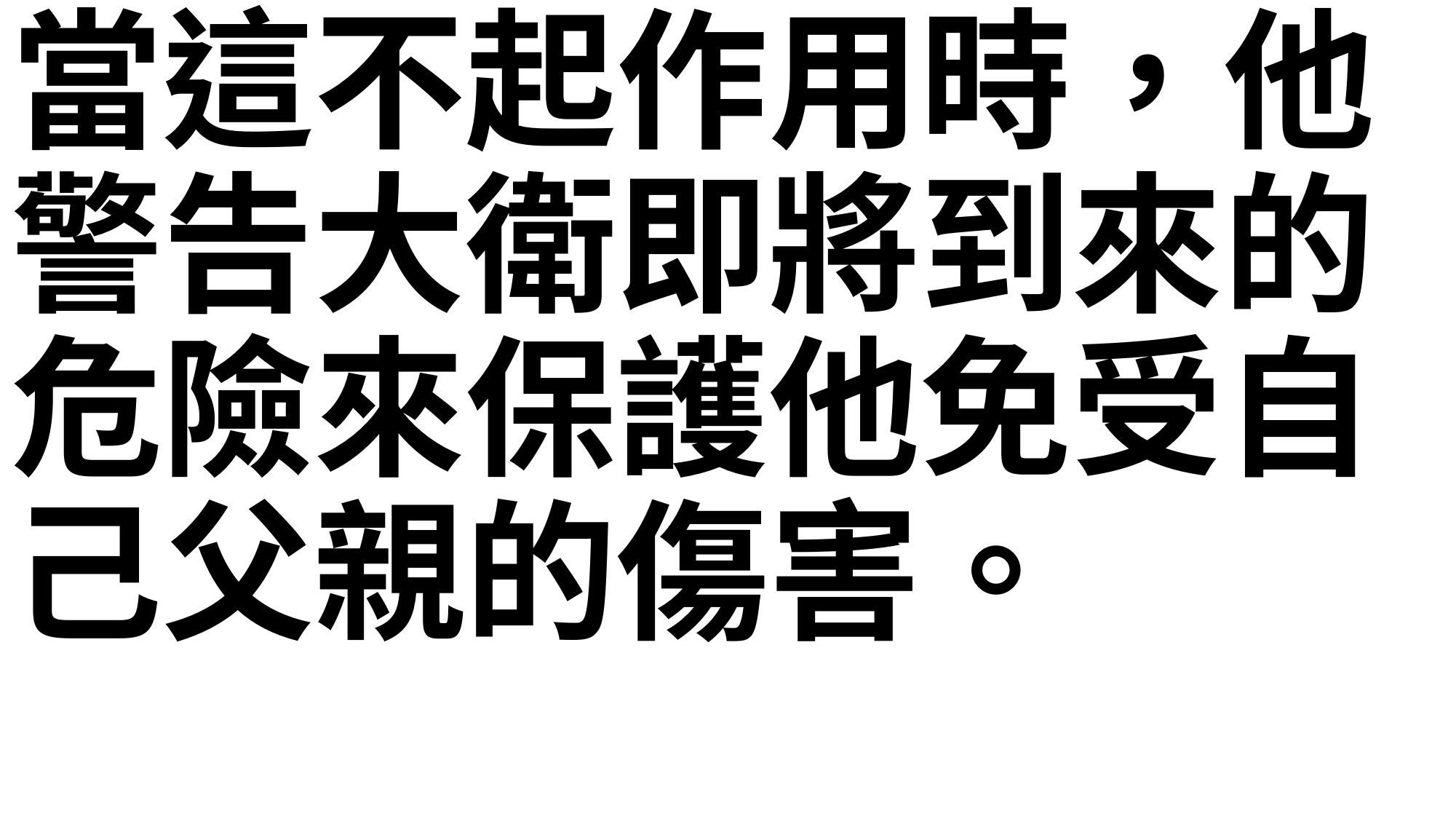

當這不起作用時，他警告大衛即將到來的危險來保護他免受自己父親的傷害。